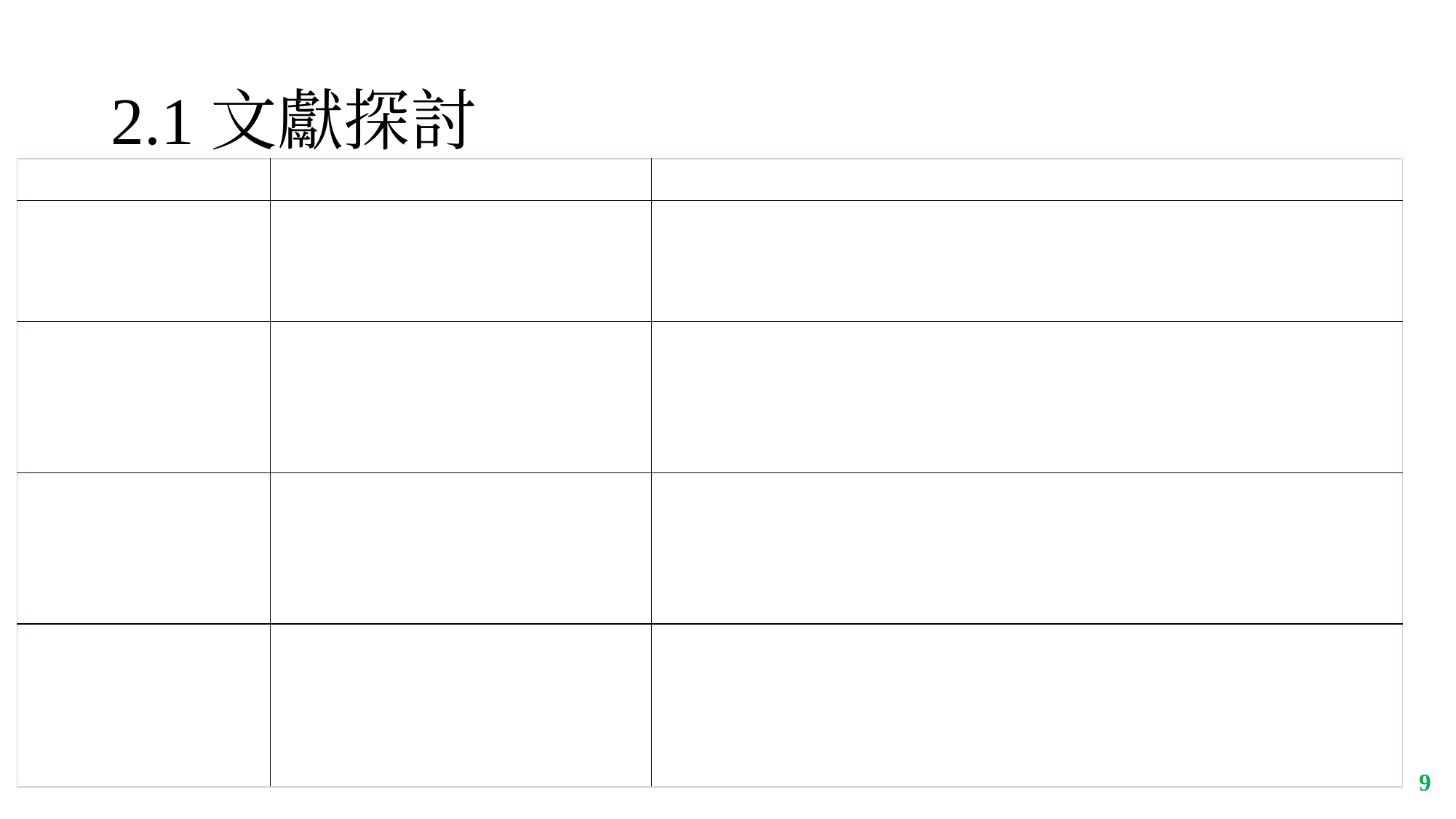

# 2.1文獻探討
| 作者 | 文獻 | 重要內容 |
| --- | --- | --- |
| Landsbergen(2009) | Feasibility, Beneficially, and Institutional Compatibility of a Micro-CHP Virtual Power Plant in the Netherlands | 虛擬電廠為眾多分散式發電設備（如微型汽電共生、風力渦輪機、小型風力發電、備用發電機組等）之整合，並且共同由中央控制系統運作。 |
| Sučić et al.(2011) | Economic Dispatch of Virtual Power Plants in an Event-Driven Service-Oriented Framework Using Standards-Based Communications | 電力系統和相關新趨勢(如智慧電網)的快速發展，已經使得發展出眾多可將電力需求成長、電力市場調度和電力系統可靠度等問題相互同步整合之方法。 |
| 陳彥豪等人(2013) | 虛擬電廠概念與運作模式介紹 | 說明虛擬電廠之概念為，電力公司為管理「電價方案設定」、「導入需量反應制度及分散式電源以降低負載」、「參與獨立電力調度中心/電力交易市場」以及「配電管網路管理」等相關課題間錯綜複雜的關係，因此發展出虛擬電廠的概念。 |
| 施恩(2013) | 日趨成熟的虛擬電廠－創造分散式電源與負載管理的最大效益 | 說明過去虛擬電廠的定義是可以結合不同類型發電機組（如風力發電、太陽能光電、水力發電以及生質能發電等）合理地選擇發電機組組合，以彌補不同類型再生能源的不穩定性缺陷，使虛擬電廠可以和傳統電廠一樣輸出穩定的電力。 |
9